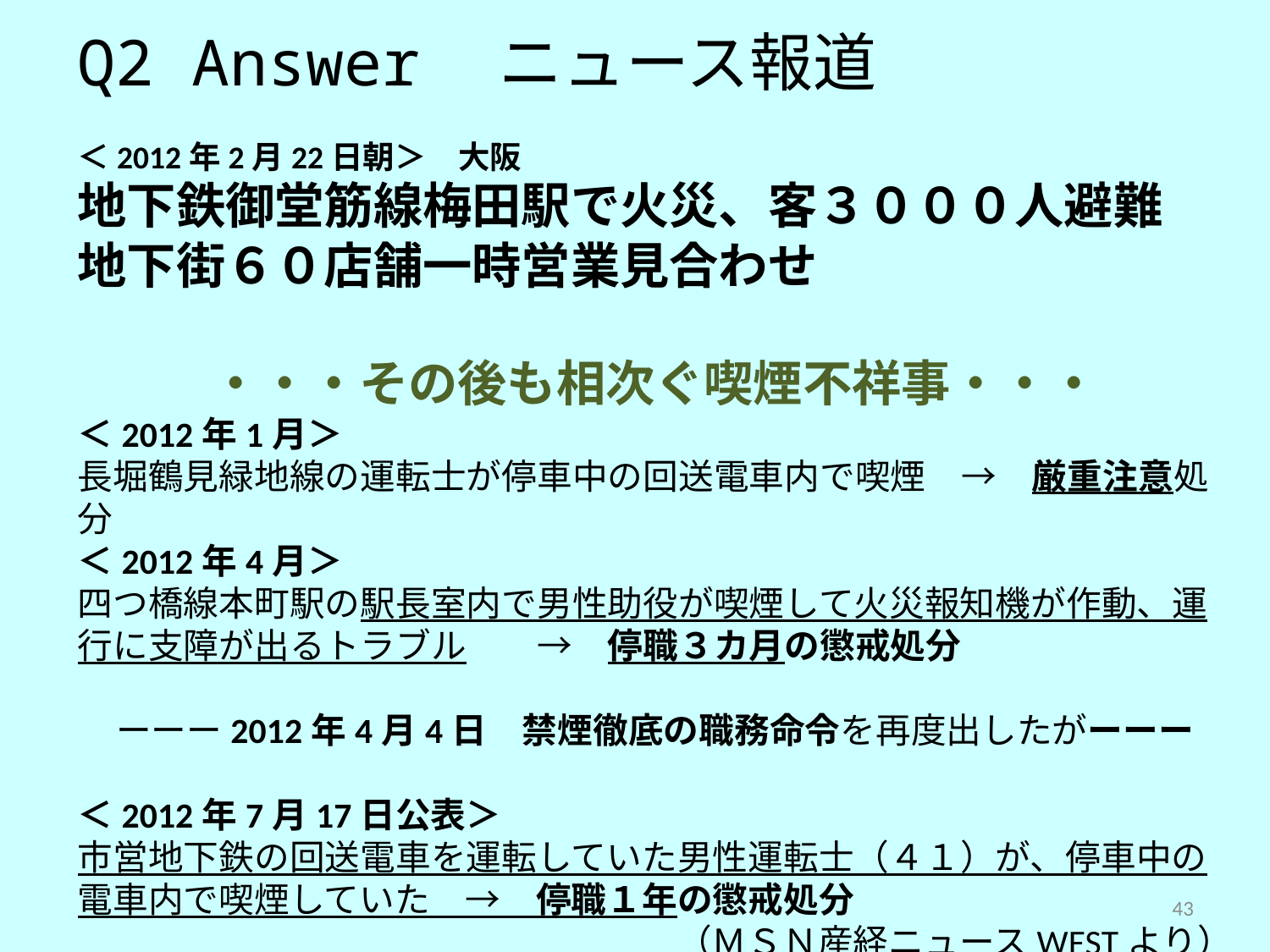

Q2 Answer　ニュース報道

＜2012年2月22日朝＞　大阪
地下鉄御堂筋線梅田駅で火災、客３０００人避難
地下街６０店舗一時営業見合わせ

・・・その後も相次ぐ喫煙不祥事・・・
＜2012年1月＞
長堀鶴見緑地線の運転士が停車中の回送電車内で喫煙　→　厳重注意処分
＜2012年4月＞
四つ橋線本町駅の駅長室内で男性助役が喫煙して火災報知機が作動、運行に支障が出るトラブル　　→　停職３カ月の懲戒処分

ーーー2012年4月4日　禁煙徹底の職務命令を再度出したがーーー

＜2012年7月17日公表＞
市営地下鉄の回送電車を運転していた男性運転士（４１）が、停車中の電車内で喫煙していた　→　停職１年の懲戒処分
（ＭＳＮ産経ニュースWESTより）

43